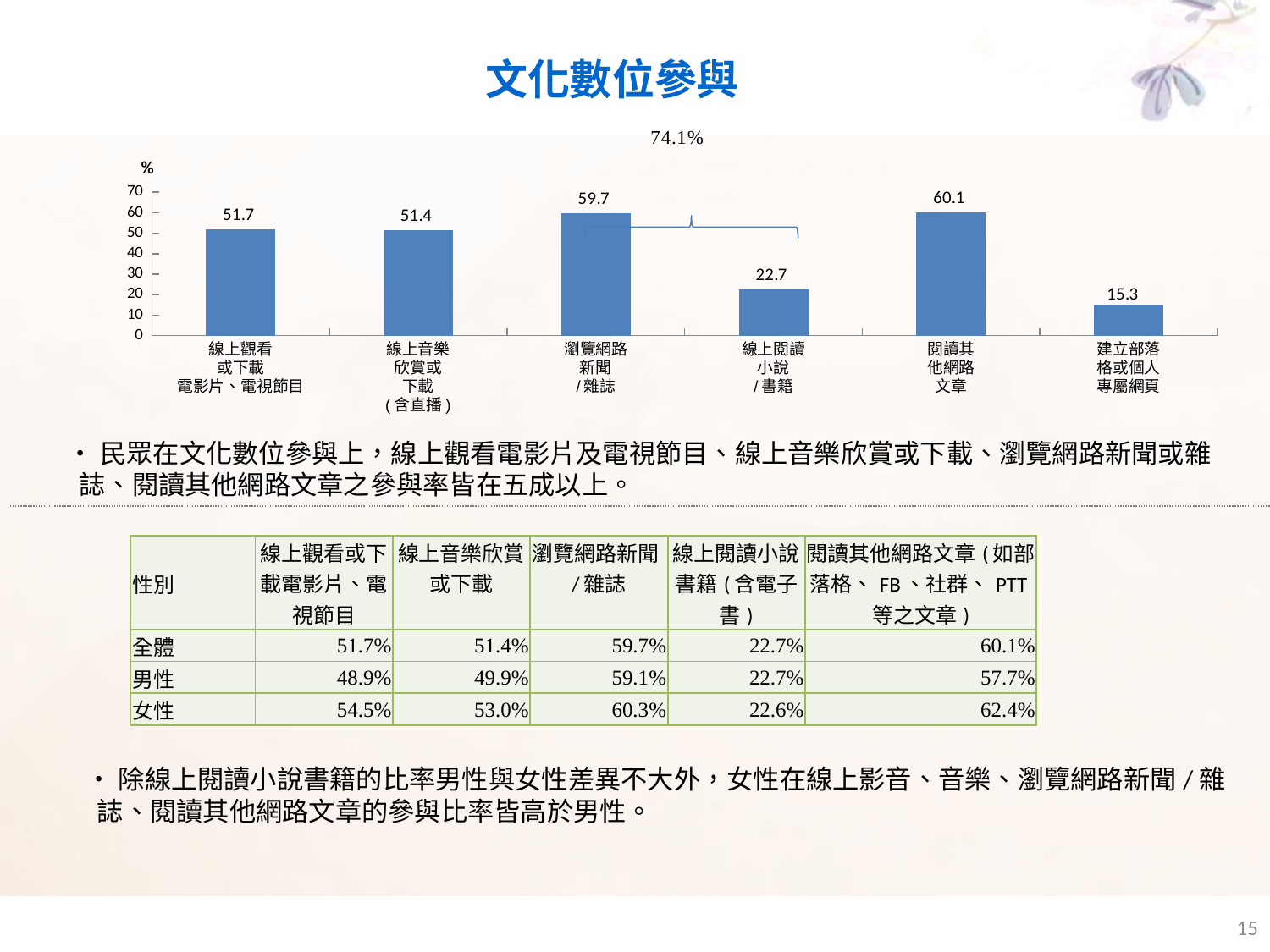

文化數位參與

### Chart

| Category | 參與率 |
|---|---|
| 線上觀看
或下載
電影片、電視節目 | 51.737221973218375 |
| 線上音樂
欣賞或
下載
(含直播) | 51.4397484545686 |
| 瀏覽網路
新聞
/雜誌 | 59.709804631231236 |
| 線上閱讀
小說
/書籍 | 22.669861868338124 |
| 閱讀其
他網路
文章 | 60.07839394521169 |
| 建立部落
格或個人
專屬網頁 | 15.315355262712412 |
•民眾在文化數位參與上，線上觀看電影片及電視節目、線上音樂欣賞或下載、瀏覽網路新聞或雜誌、閱讀其他網路文章之參與率皆在五成以上。
| 性別 | 線上觀看或下載電影片、電視節目 | 線上音樂欣賞或下載 | 瀏覽網路新聞/雜誌 | 線上閱讀小說、書籍(含電子書) | 閱讀其他網路文章(如部落格、FB、社群、PTT等之文章) |
| --- | --- | --- | --- | --- | --- |
| 全體 | 51.7% | 51.4% | 59.7% | 22.7% | 60.1% |
| 男性 | 48.9% | 49.9% | 59.1% | 22.7% | 57.7% |
| 女性 | 54.5% | 53.0% | 60.3% | 22.6% | 62.4% |
•除線上閱讀小說書籍的比率男性與女性差異不大外，女性在線上影音、音樂、瀏覽網路新聞/雜誌、閱讀其他網路文章的參與比率皆高於男性。
15